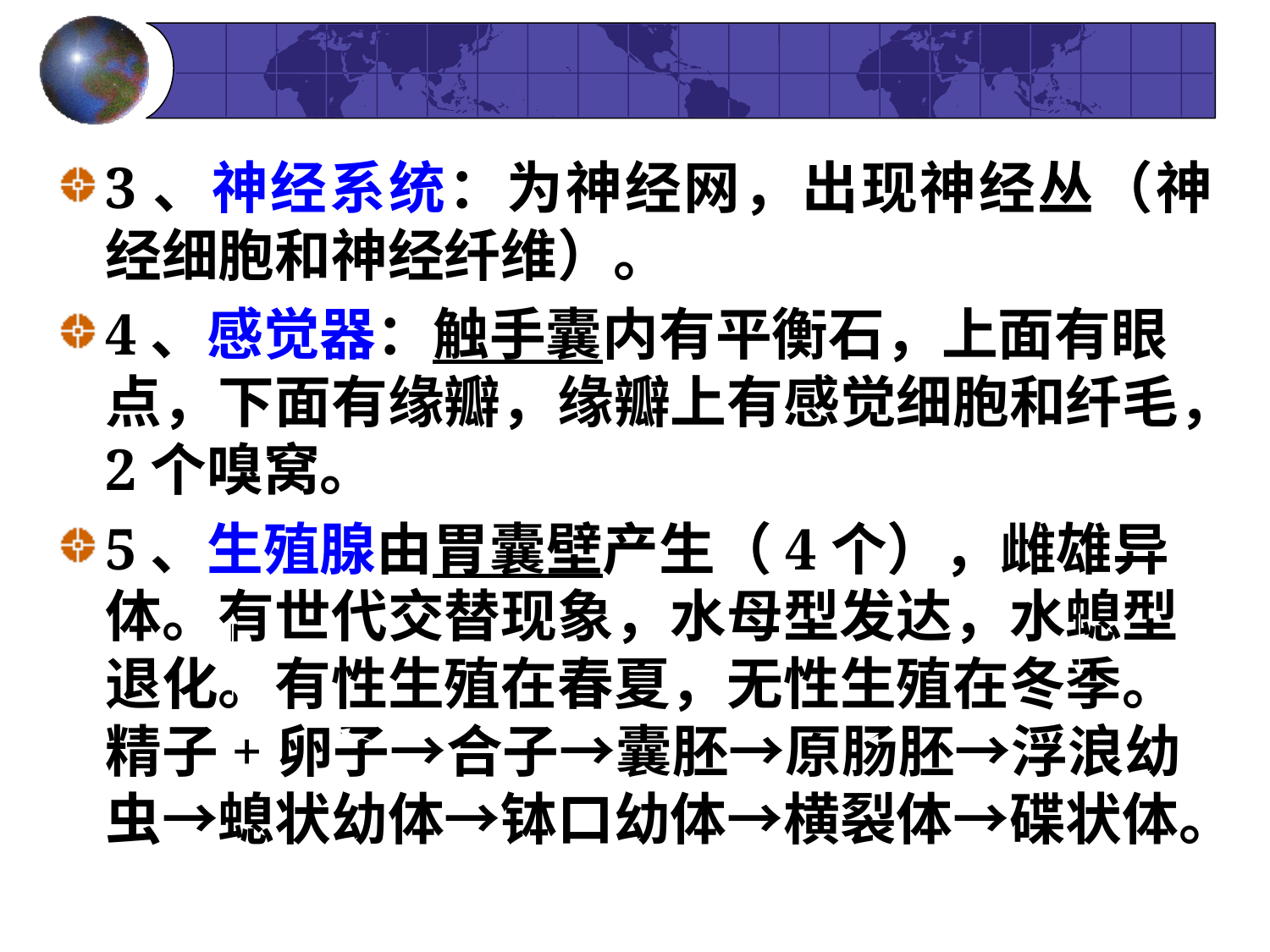

3、神经系统：为神经网，出现神经丛（神经细胞和神经纤维）。
4、感觉器：触手囊内有平衡石，上面有眼点，下面有缘瓣，缘瓣上有感觉细胞和纤毛，2个嗅窝。
5、生殖腺由胃囊壁产生（4个），雌雄异体。有世代交替现象，水母型发达，水螅型退化。有性生殖在春夏，无性生殖在冬季。精子+卵子→合子→囊胚→原肠胚→浮浪幼虫→螅状幼体→钵口幼体→横裂体→碟状体。